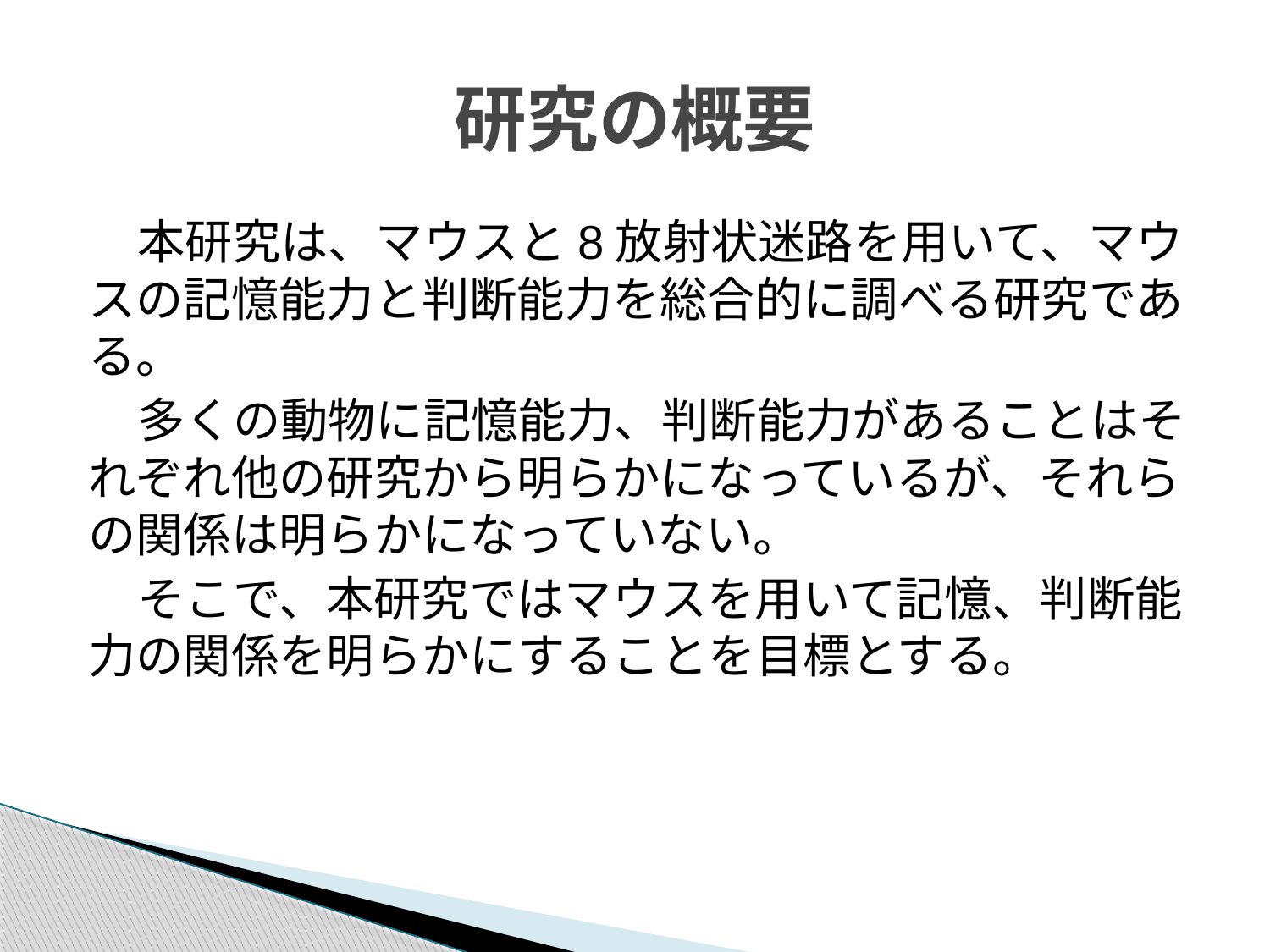

# 研究の概要
本研究は、マウスと8放射状迷路を用いて、マウスの記憶能力と判断能力を総合的に調べる研究である。
多くの動物に記憶能力、判断能力があることはそれぞれ他の研究から明らかになっているが、それらの関係は明らかになっていない。
そこで、本研究ではマウスを用いて記憶、判断能力の関係を明らかにすることを目標とする。